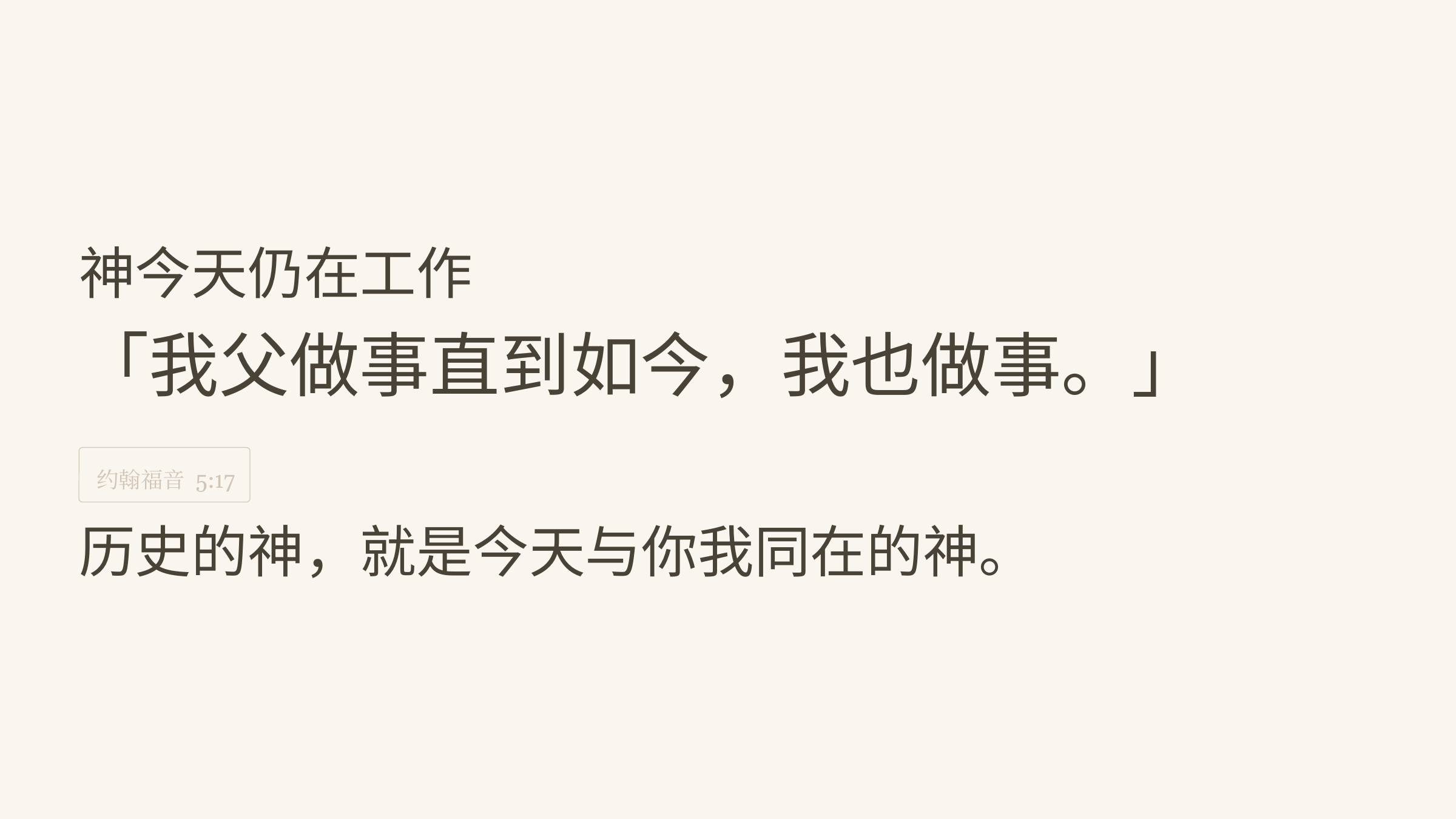

神今天仍在工作
「我父做事直到如今，我也做事。」

约翰福音 5:17
历史的神，就是今天与你我同在的神。